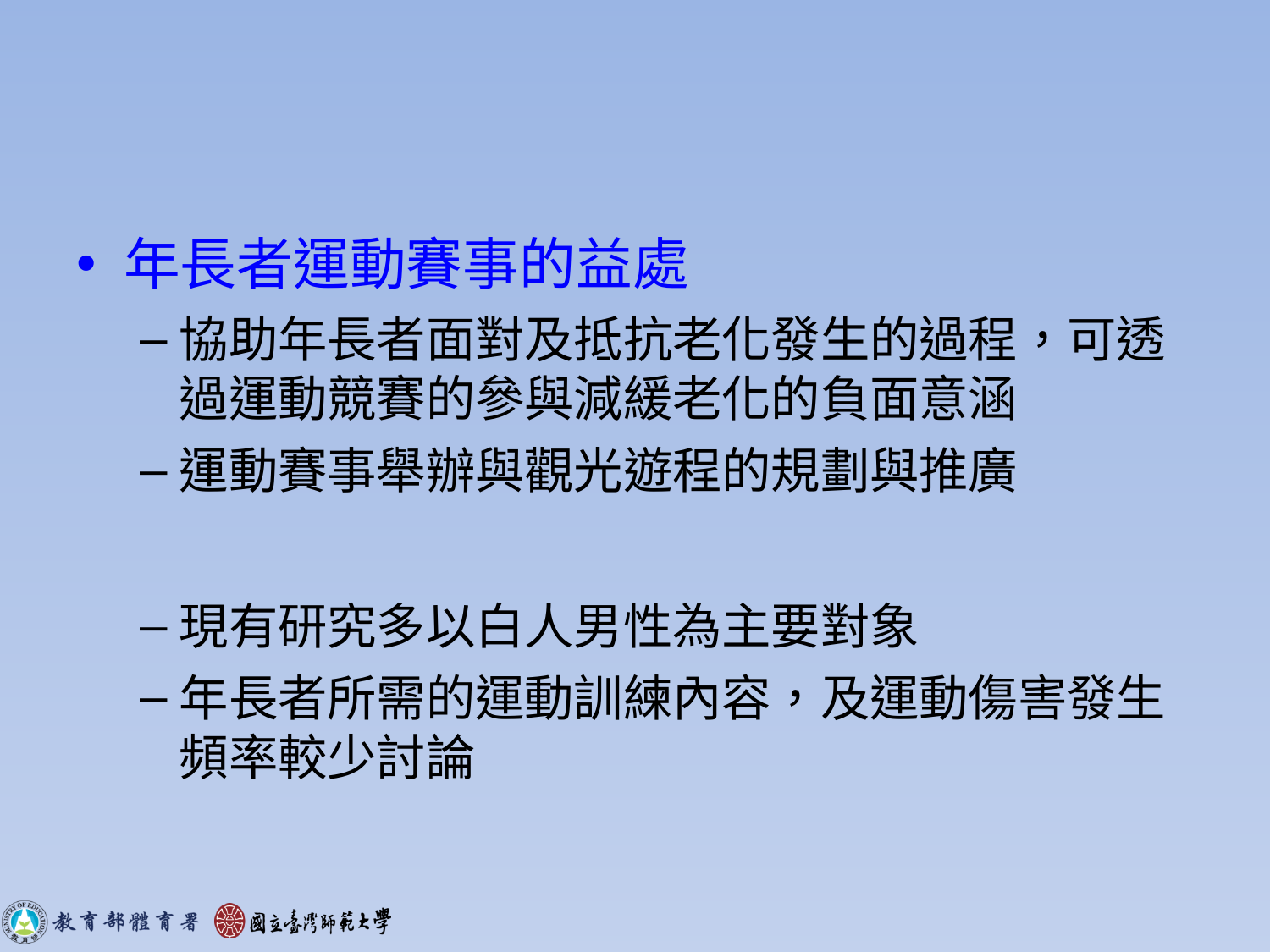

#
年長者運動賽事的益處
協助年長者面對及抵抗老化發生的過程，可透過運動競賽的參與減緩老化的負面意涵
運動賽事舉辦與觀光遊程的規劃與推廣

現有研究多以白人男性為主要對象
年長者所需的運動訓練內容，及運動傷害發生頻率較少討論